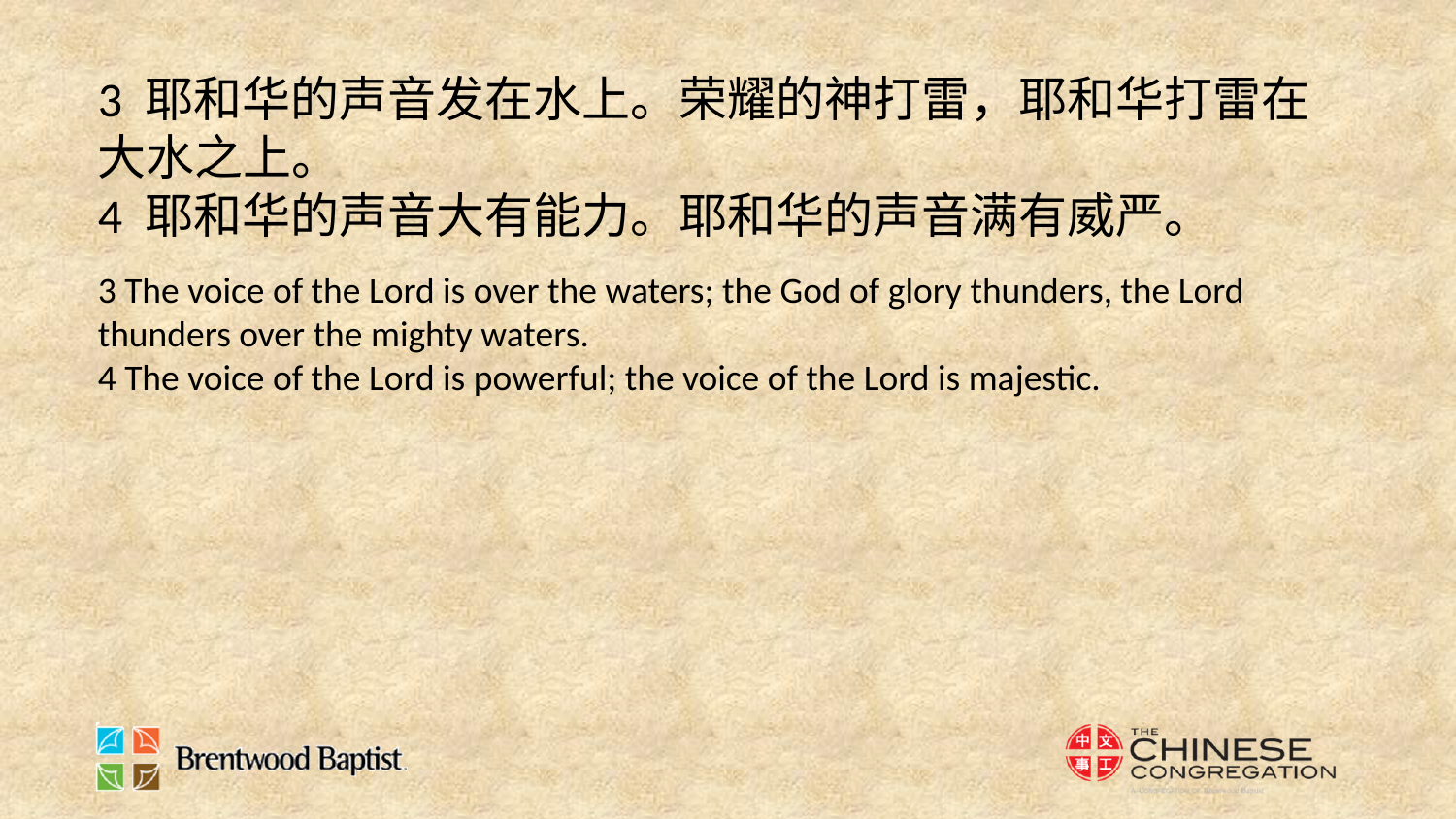

3 耶和华的声音发在水上。荣耀的神打雷，耶和华打雷在大水之上。
4 耶和华的声音大有能力。耶和华的声音满有威严。

3 The voice of the Lord is over the waters; the God of glory thunders, the Lord thunders over the mighty waters.
4 The voice of the Lord is powerful; the voice of the Lord is majestic.